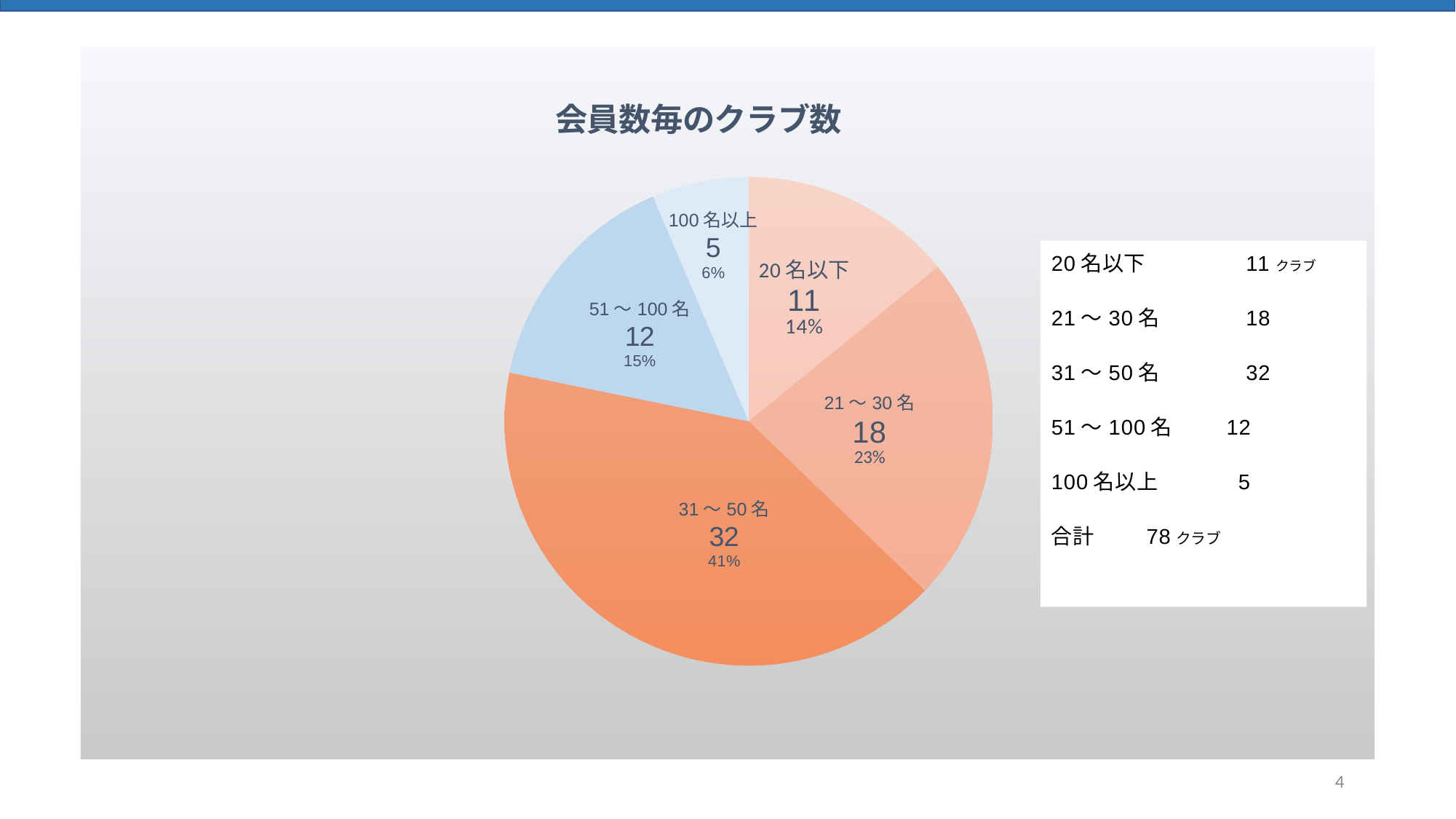

# クラブ会員数の分析

### Chart: 会員数毎のクラブ数

| Category | 列1 |
|---|---|
| 20名以下 | 11.0 |
| 21～30名 | 18.0 |
| 31～50名 | 32.0 |
| 51～100名 | 12.0 |
| 100名以上 | 5.0 |
4